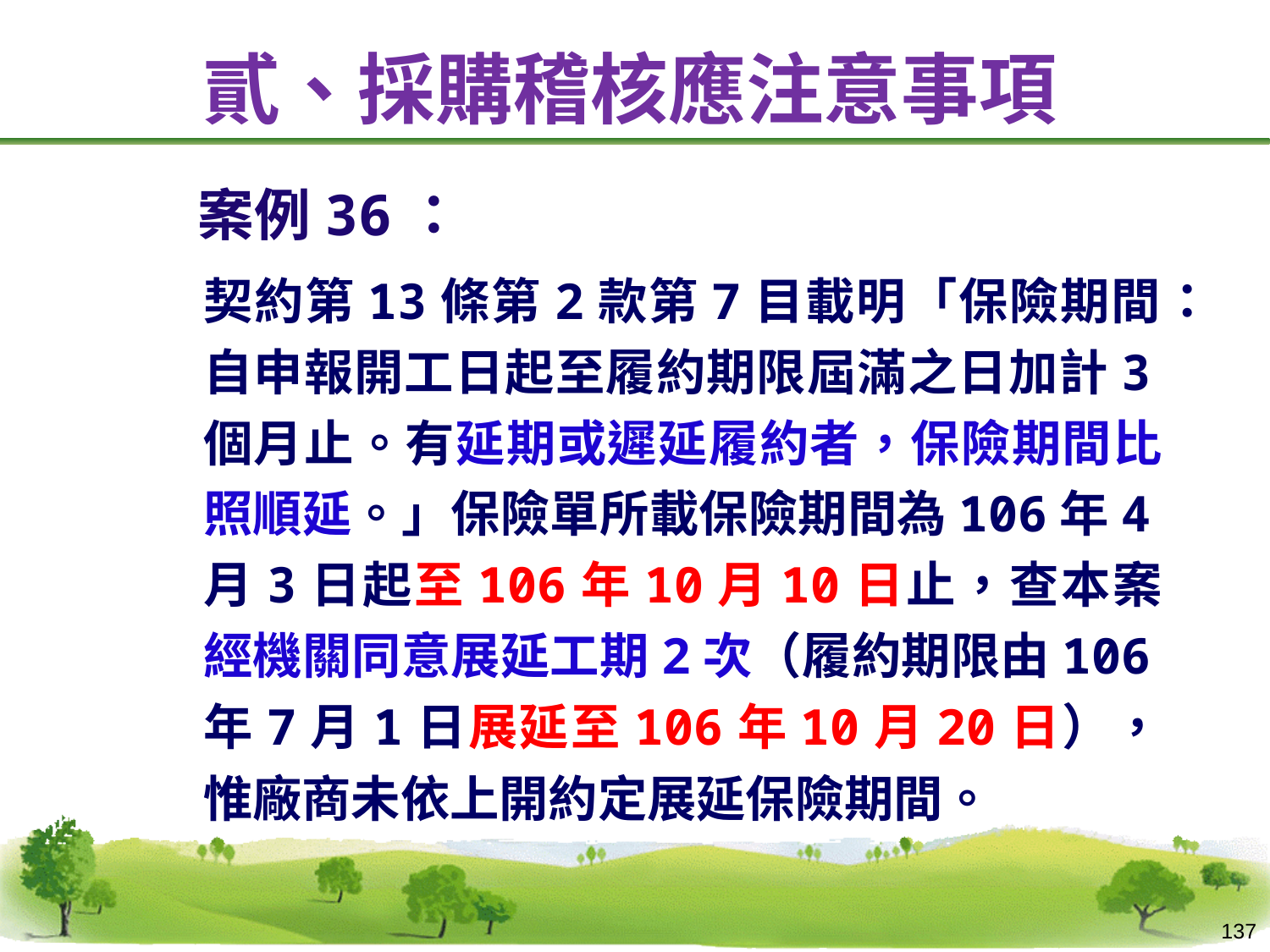

# 貳、採購稽核應注意事項
　案例36：
契約第13條第2款第7目載明「保險期間：自申報開工日起至履約期限屆滿之日加計3個月止。有延期或遲延履約者，保險期間比照順延。」保險單所載保險期間為106年4月3日起至106年10月10日止，查本案經機關同意展延工期2次（履約期限由106年7月1日展延至106年10月20日），惟廠商未依上開約定展延保險期間。
137